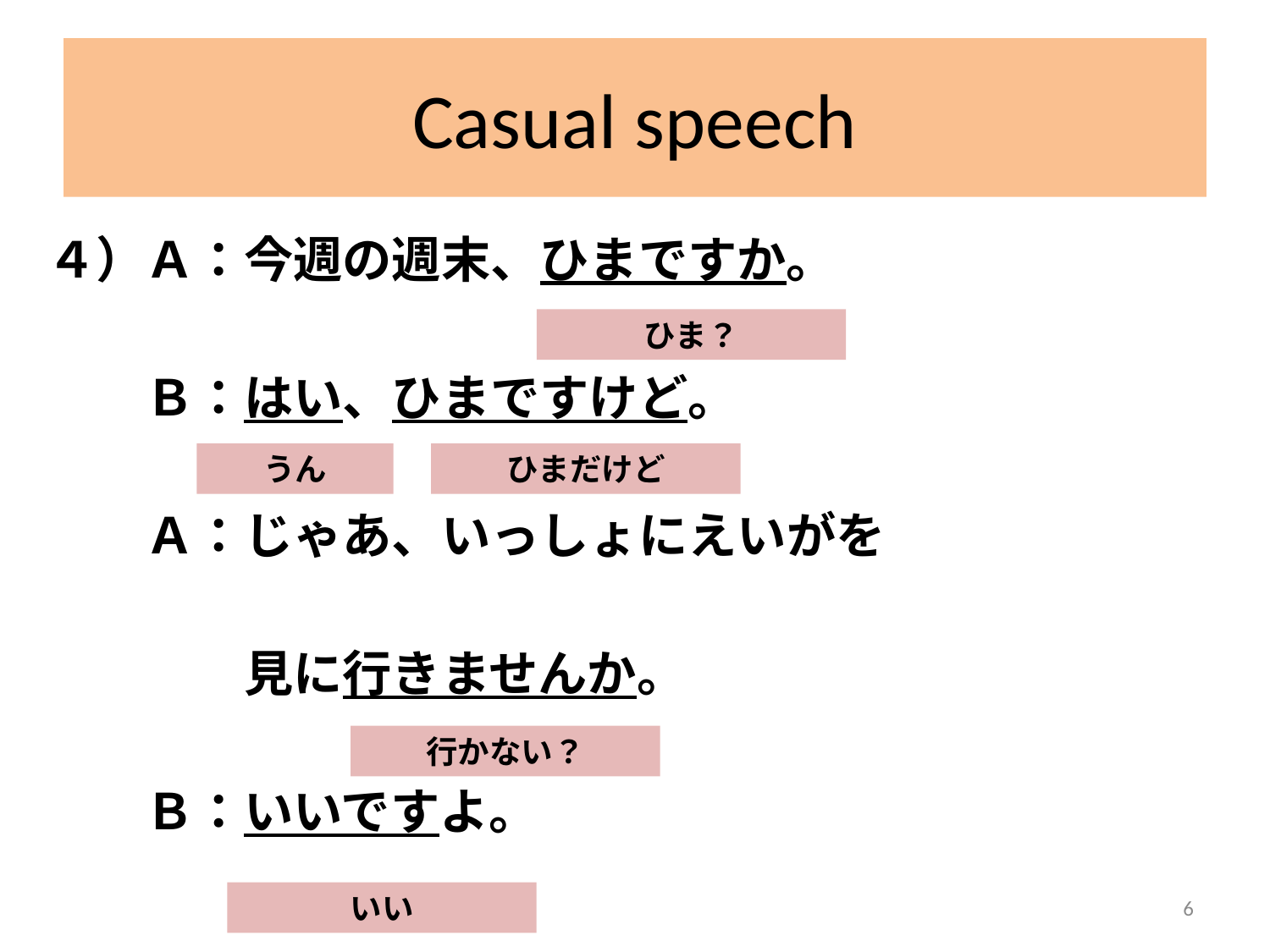

# Casual speech
４）Ａ：今週の週末、ひまですか。

　　Ｂ：はい、ひまですけど。

　　Ａ：じゃあ、いっしょにえいがを

　　　　見に行きませんか。

　　Ｂ：いいですよ。
ひま？
うん
ひまだけど
行かない？
いい
6